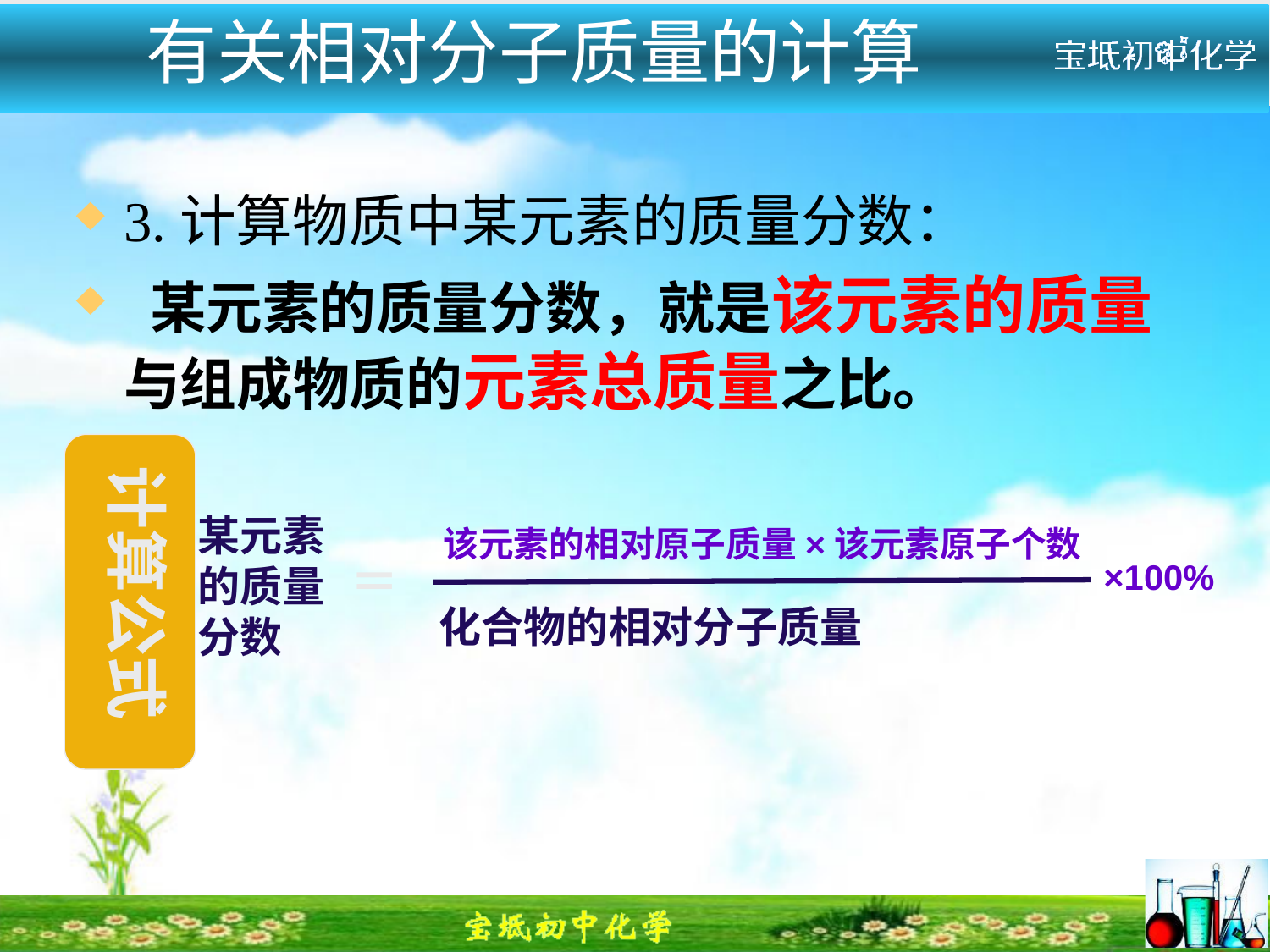

# 有关相对分子质量的计算
3.计算物质中某元素的质量分数：
 某元素的质量分数，就是该元素的质量与组成物质的元素总质量之比。

计算公式
某元素的质量分数
该元素的相对原子质量×该元素原子个数
＝
×100%

化合物的相对分子质量